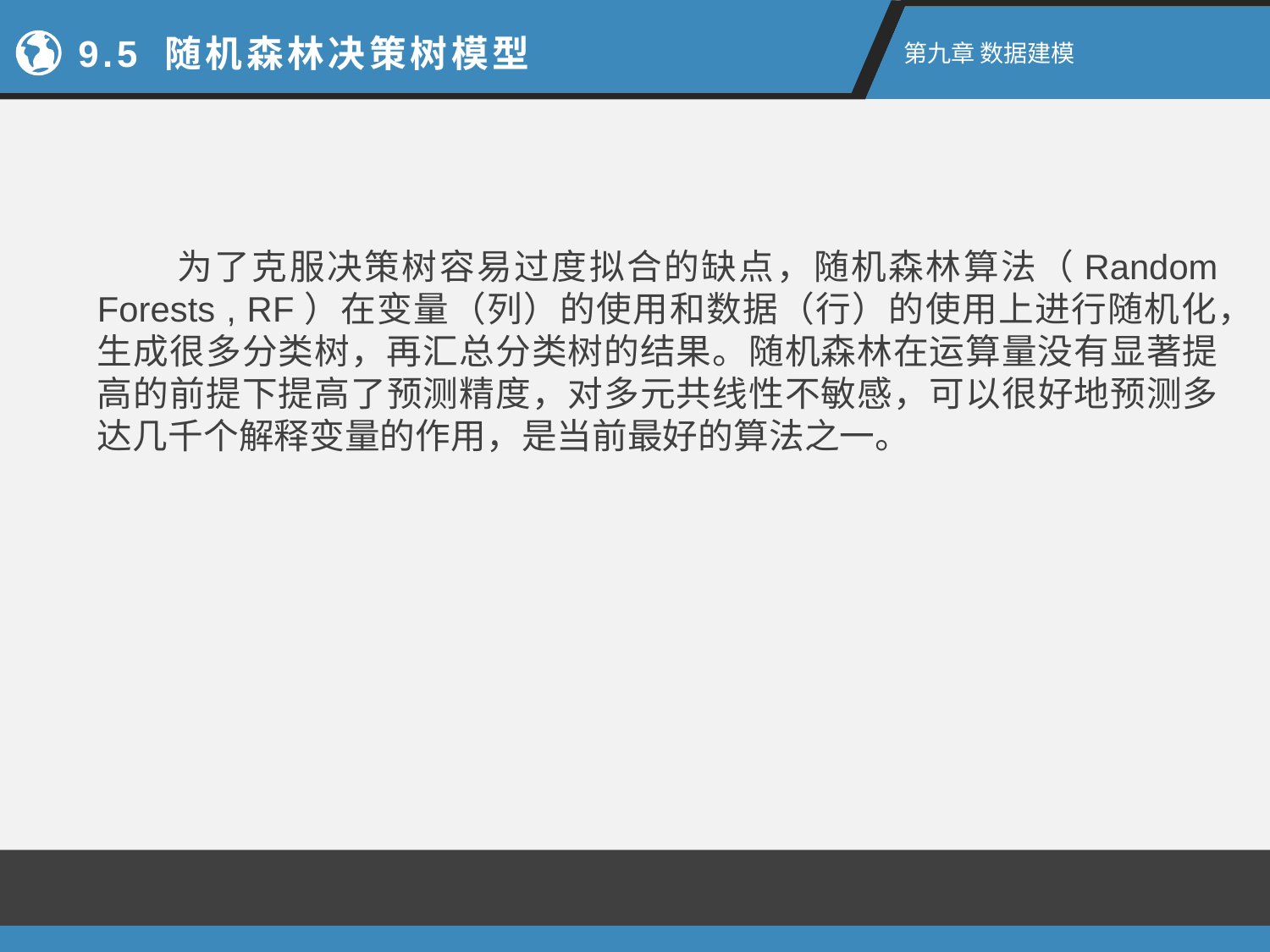

9.5 随机森林决策树模型

第九章 数据建模
       为了克服决策树容易过度拟合的缺点，随机森林算法（Random Forests , RF）在变量（列）的使用和数据（行）的使用上进行随机化，生成很多分类树，再汇总分类树的结果。随机森林在运算量没有显著提高的前提下提高了预测精度，对多元共线性不敏感，可以很好地预测多达几千个解释变量的作用，是当前最好的算法之一。